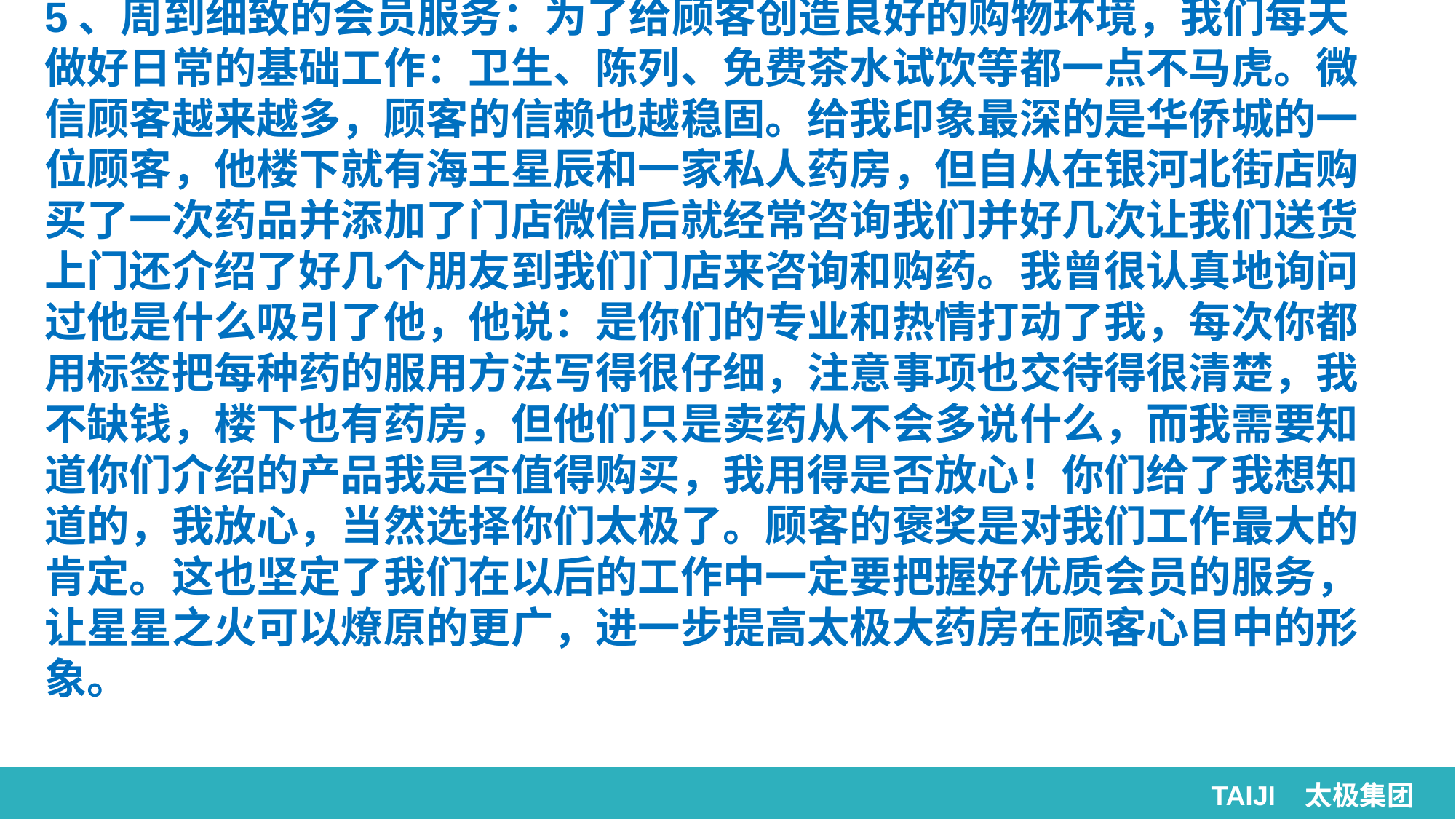

5、周到细致的会员服务：为了给顾客创造良好的购物环境，我们每天做好日常的基础工作：卫生、陈列、免费茶水试饮等都一点不马虎。微信顾客越来越多，顾客的信赖也越稳固。给我印象最深的是华侨城的一位顾客，他楼下就有海王星辰和一家私人药房，但自从在银河北街店购买了一次药品并添加了门店微信后就经常咨询我们并好几次让我们送货上门还介绍了好几个朋友到我们门店来咨询和购药。我曾很认真地询问过他是什么吸引了他，他说：是你们的专业和热情打动了我，每次你都用标签把每种药的服用方法写得很仔细，注意事项也交待得很清楚，我不缺钱，楼下也有药房，但他们只是卖药从不会多说什么，而我需要知道你们介绍的产品我是否值得购买，我用得是否放心！你们给了我想知道的，我放心，当然选择你们太极了。顾客的褒奖是对我们工作最大的肯定。这也坚定了我们在以后的工作中一定要把握好优质会员的服务，让星星之火可以燎原的更广，进一步提高太极大药房在顾客心目中的形象。

TAIJI   太极集团